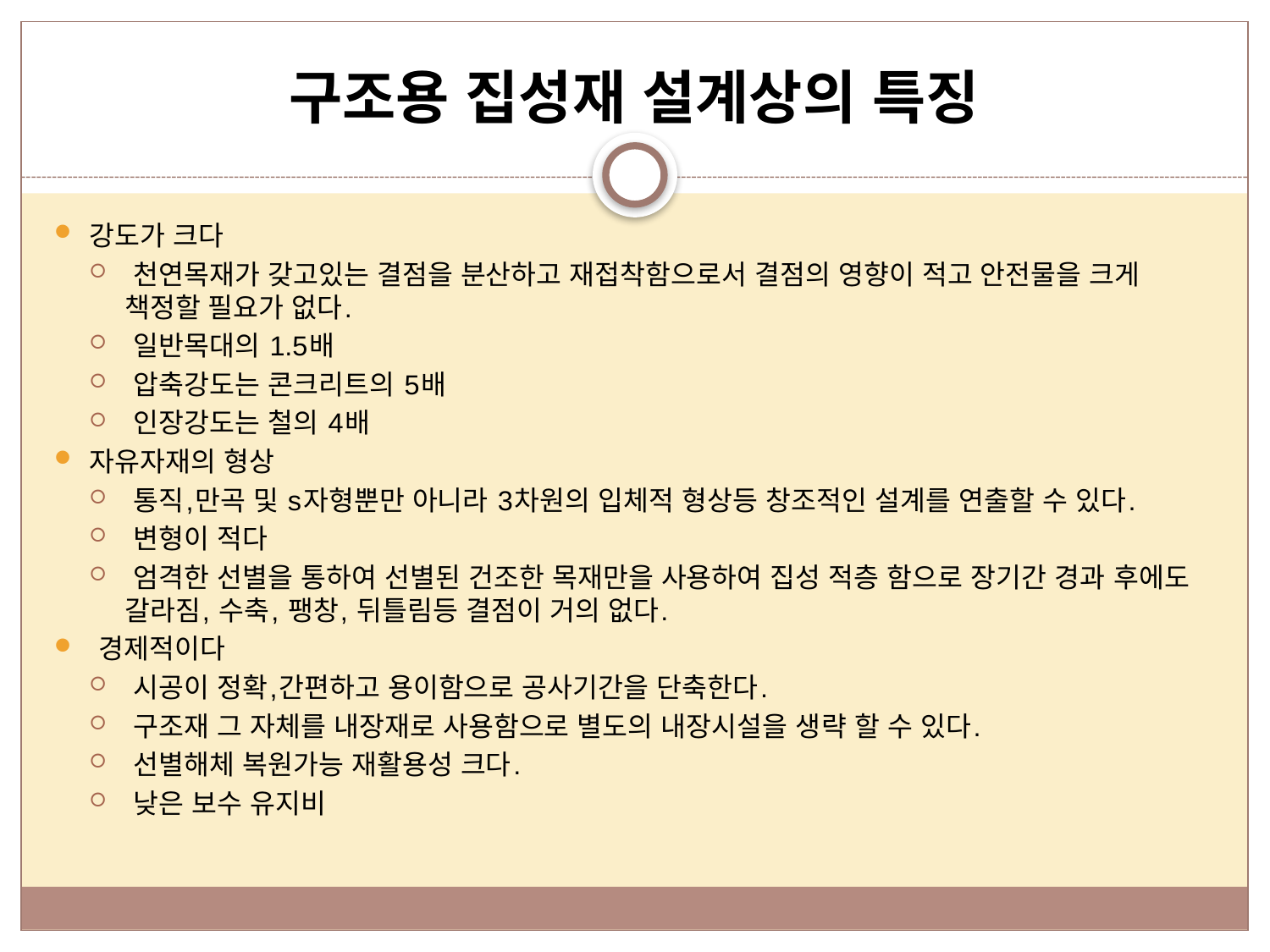

# 구조용 집성재 설계상의 특징
강도가 크다
 천연목재가 갖고있는 결점을 분산하고 재접착함으로서 결점의 영향이 적고 안전물을 크게 책정할 필요가 없다.
 일반목대의 1.5배
 압축강도는 콘크리트의 5배
 인장강도는 철의 4배
자유자재의 형상
 통직,만곡 및 s자형뿐만 아니라 3차원의 입체적 형상등 창조적인 설계를 연출할 수 있다.
 변형이 적다
 엄격한 선별을 통하여 선별된 건조한 목재만을 사용하여 집성 적층 함으로 장기간 경과 후에도 갈라짐, 수축, 팽창, 뒤틀림등 결점이 거의 없다.
 경제적이다
 시공이 정확,간편하고 용이함으로 공사기간을 단축한다.
 구조재 그 자체를 내장재로 사용함으로 별도의 내장시설을 생략 할 수 있다.
 선별해체 복원가능 재활용성 크다.
 낮은 보수 유지비